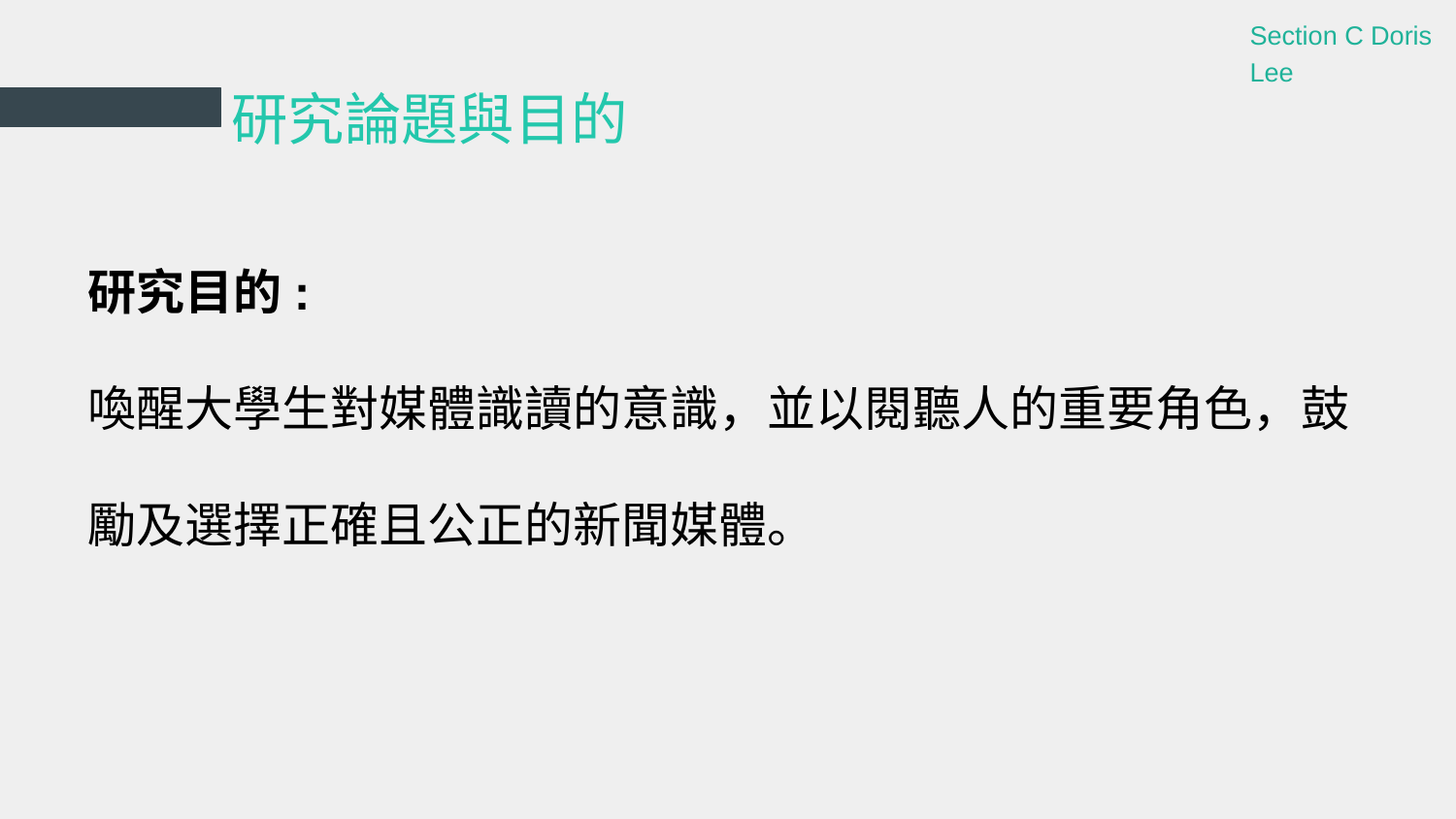

Section C Doris Lee
# 研究論題與目的
研究目的:
喚醒大學生對媒體識讀的意識，並以閱聽人的重要角色，鼓勵及選擇正確且公正的新聞媒體。